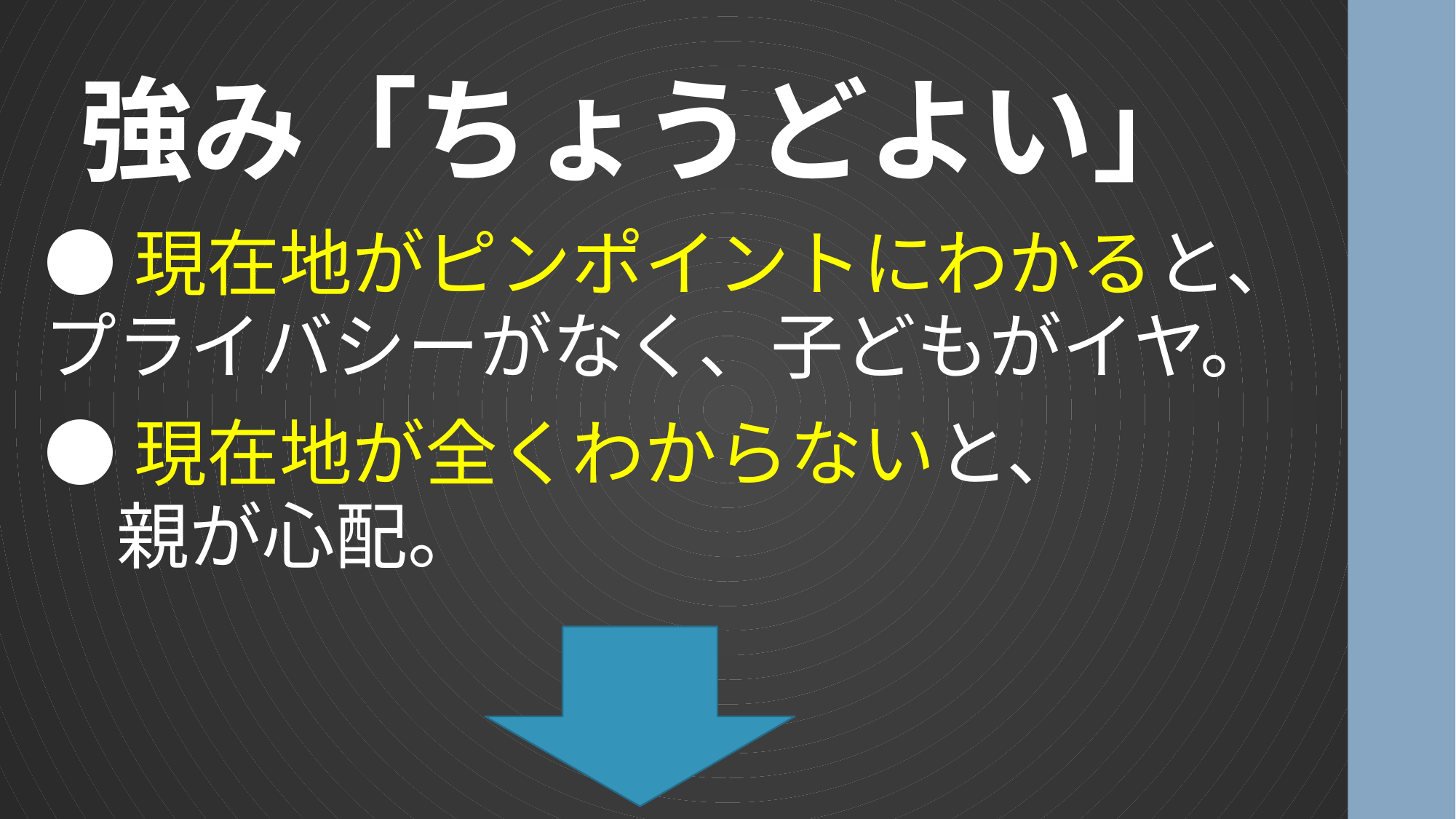

# 強み「ちょうどよい」
●現在地がピンポイントにわかると、プライバシーがなく、子どもがイヤ。
●現在地が全くわからないと、
　親が心配。